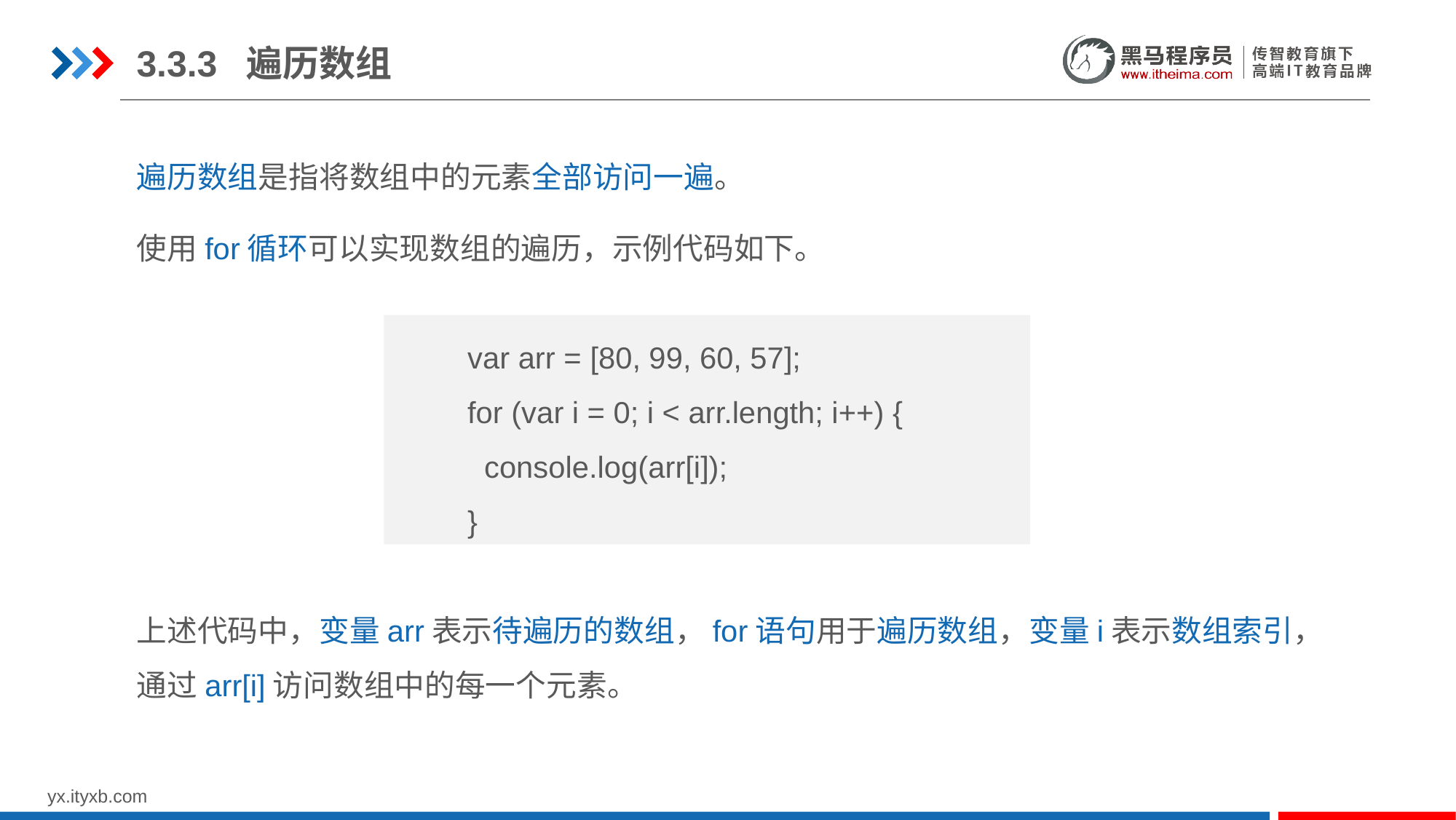

3.3.3  遍历数组
遍历数组是指将数组中的元素全部访问一遍。

使用for循环可以实现数组的遍历，示例代码如下。

上述代码中，变量arr表示待遍历的数组，for语句用于遍历数组，变量i表示数组索引，
通过arr[i]访问数组中的每一个元素。
var arr = [80, 99, 60, 57];
for (var i = 0; i < arr.length; i++) {
  console.log(arr[i]);
}